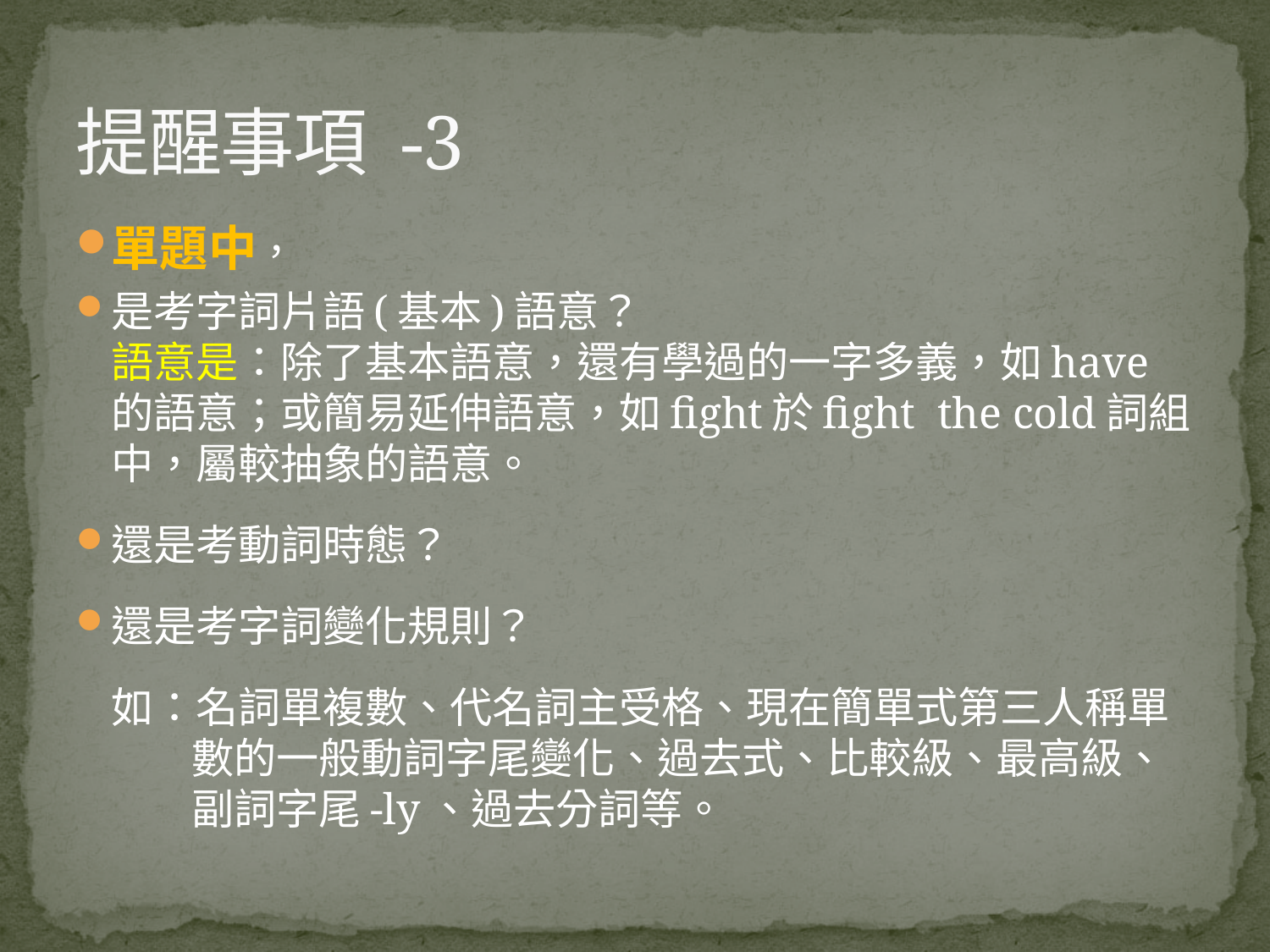

# 提醒事項 -3
單題中，
是考字詞片語(基本)語意？
語意是：除了基本語意，還有學過的一字多義，如have的語意；或簡易延伸語意，如fight於fight  the cold詞組中，屬較抽象的語意。
還是考動詞時態？
還是考字詞變化規則？
如：名詞單複數、代名詞主受格、現在簡單式第三人稱單數的一般動詞字尾變化、過去式、比較級、最高級、副詞字尾-ly、過去分詞等。